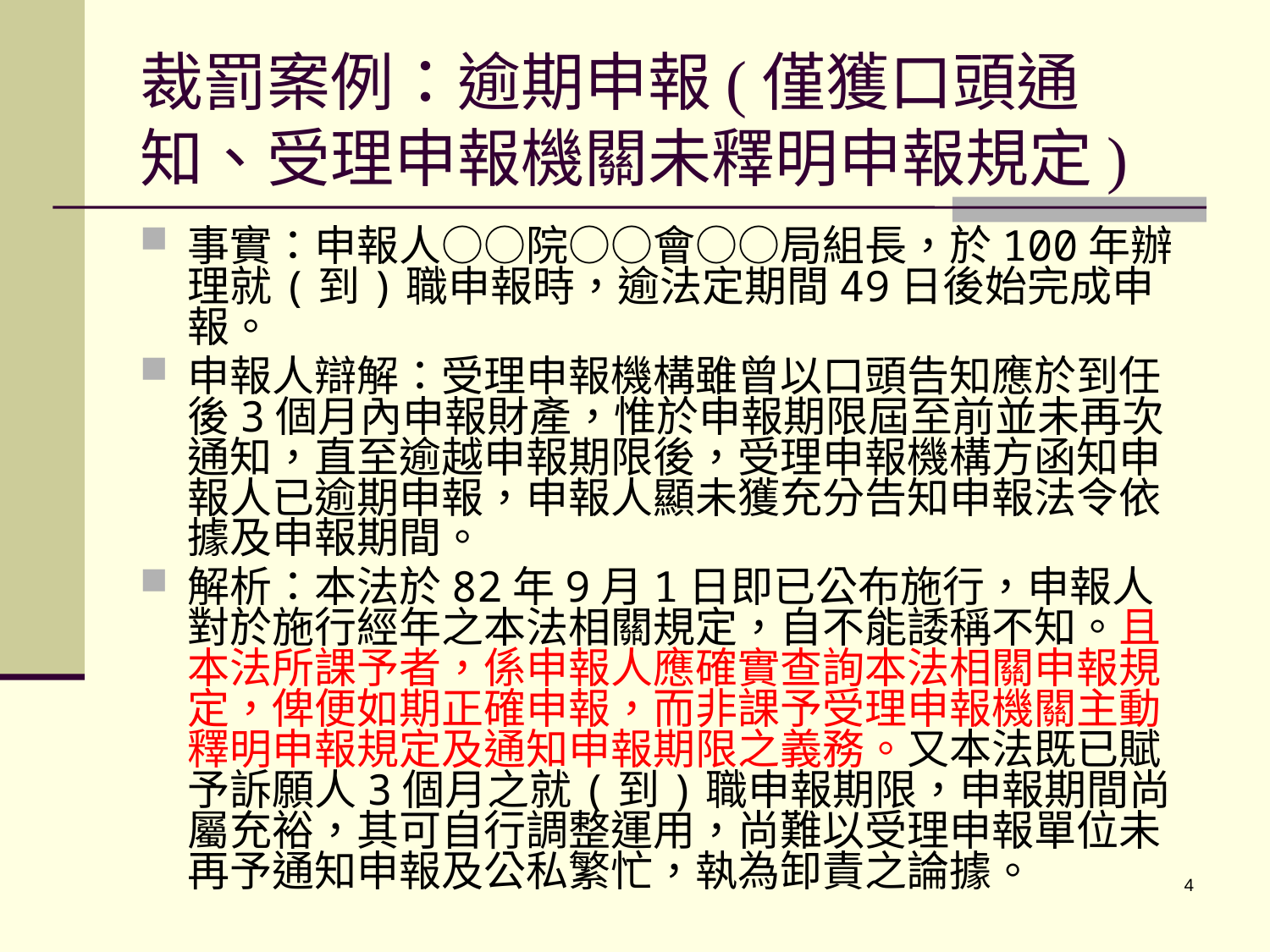

# 裁罰案例：逾期申報(僅獲口頭通知、受理申報機關未釋明申報規定)
事實：申報人○○院○○會○○局組長，於100年辦理就(到)職申報時，逾法定期間49日後始完成申報。
申報人辯解：受理申報機構雖曾以口頭告知應於到任後3個月內申報財產，惟於申報期限屆至前並未再次通知，直至逾越申報期限後，受理申報機構方函知申報人已逾期申報，申報人顯未獲充分告知申報法令依據及申報期間。
解析：本法於82年9月1日即已公布施行，申報人對於施行經年之本法相關規定，自不能諉稱不知。且本法所課予者，係申報人應確實查詢本法相關申報規定，俾便如期正確申報，而非課予受理申報機關主動釋明申報規定及通知申報期限之義務。又本法既已賦予訴願人3個月之就(到)職申報期限，申報期間尚屬充裕，其可自行調整運用，尚難以受理申報單位未再予通知申報及公私繁忙，執為卸責之論據。
4